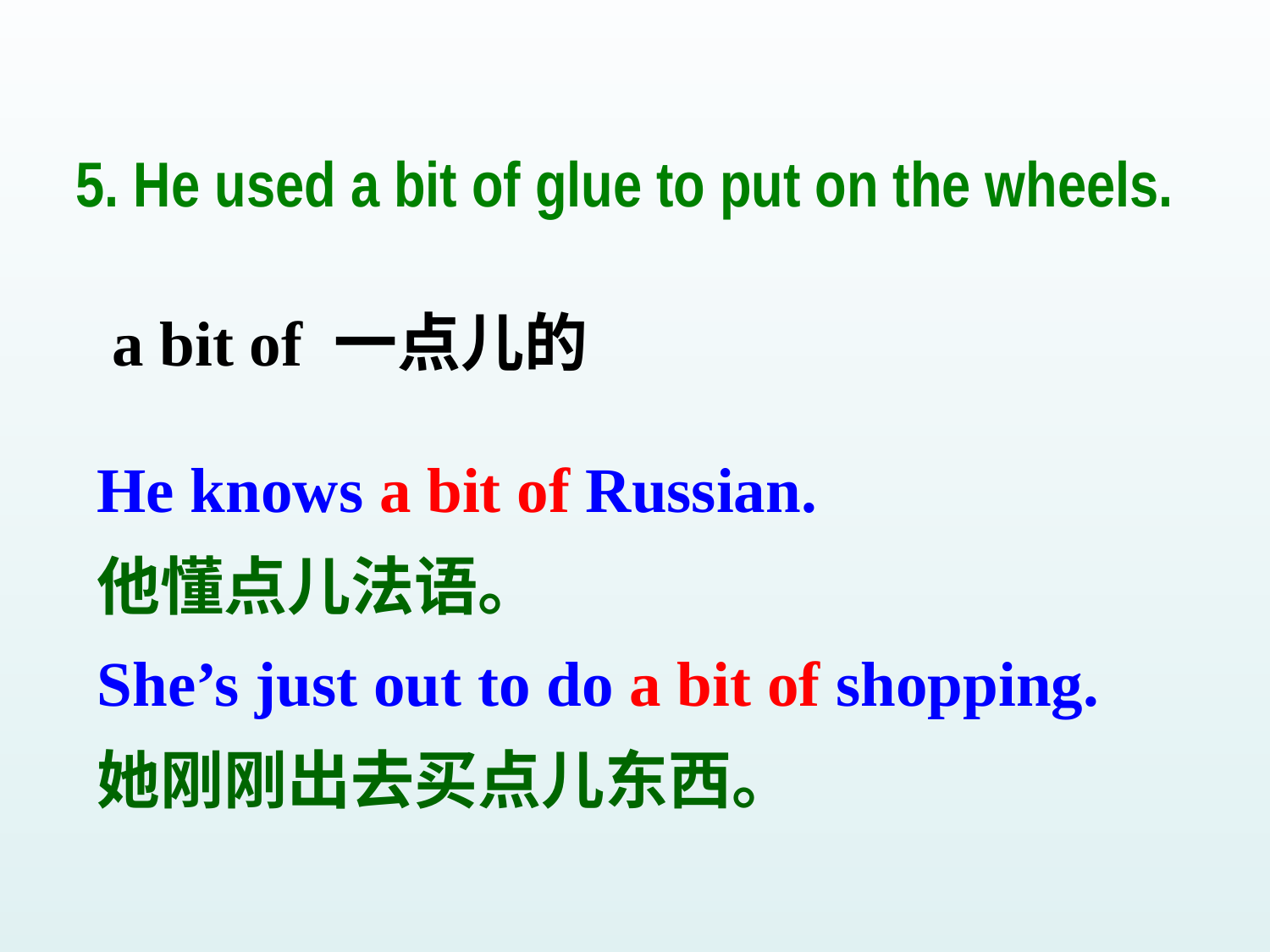

5. He used a bit of glue to put on the wheels.
a bit of 一点儿的
He knows a bit of Russian.
他懂点儿法语。
She’s just out to do a bit of shopping.
她刚刚出去买点儿东西。